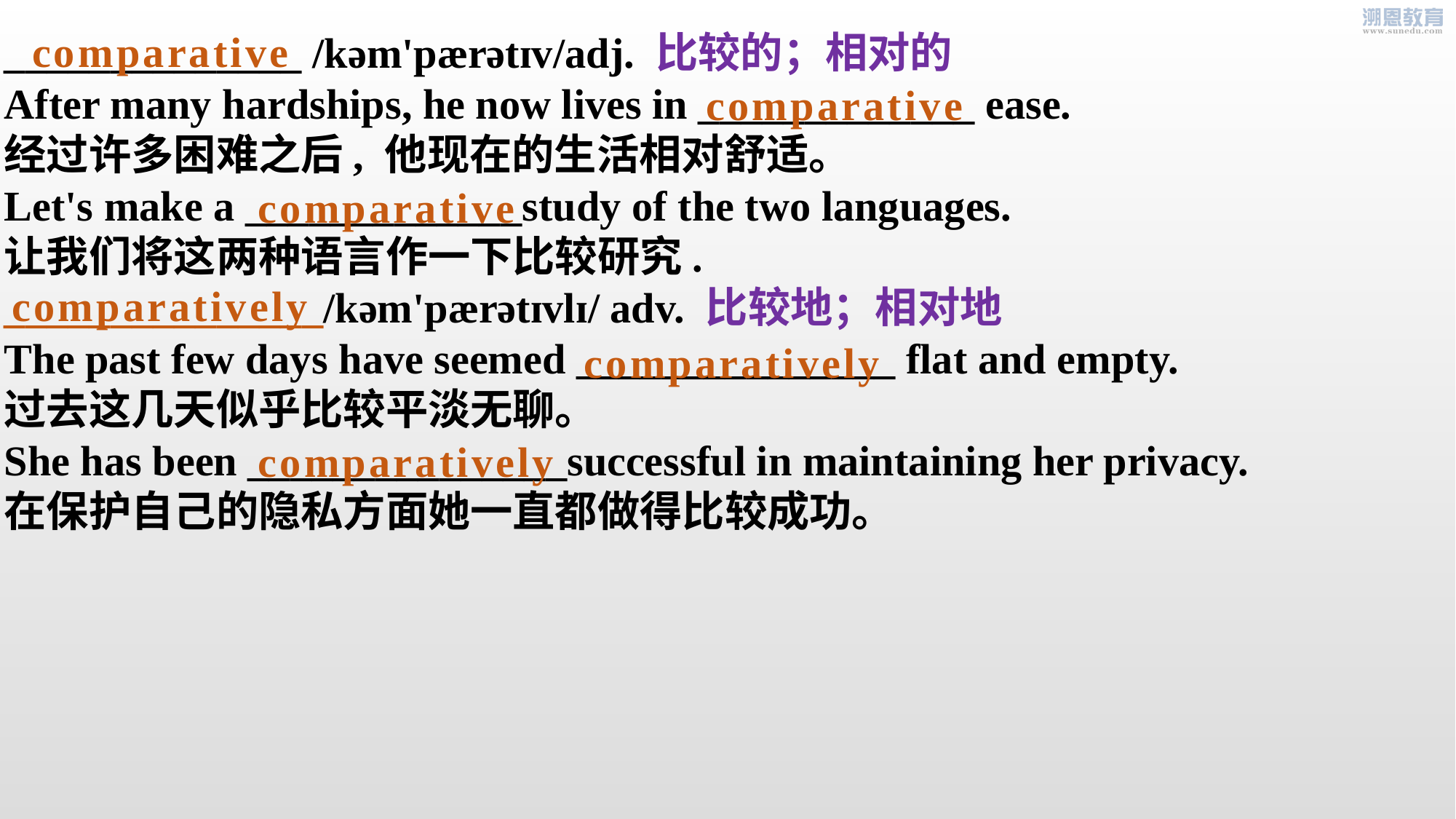

______________ /kəm'pærətɪv/adj. 比较的；相对的
After many hardships, he now lives in _____________ ease.
经过许多困难之后, 他现在的生活相对舒适。
Let's make a _____________study of the two languages.
让我们将这两种语言作一下比较研究.
_______________/kəm'pærətɪvlɪ/ adv. 比较地；相对地
The past few days have seemed _______________ flat and empty.
过去这几天似乎比较平淡无聊。
She has been _______________successful in maintaining her privacy.
在保护自己的隐私方面她一直都做得比较成功。

comparative
comparative
comparative
comparatively
comparatively
comparatively